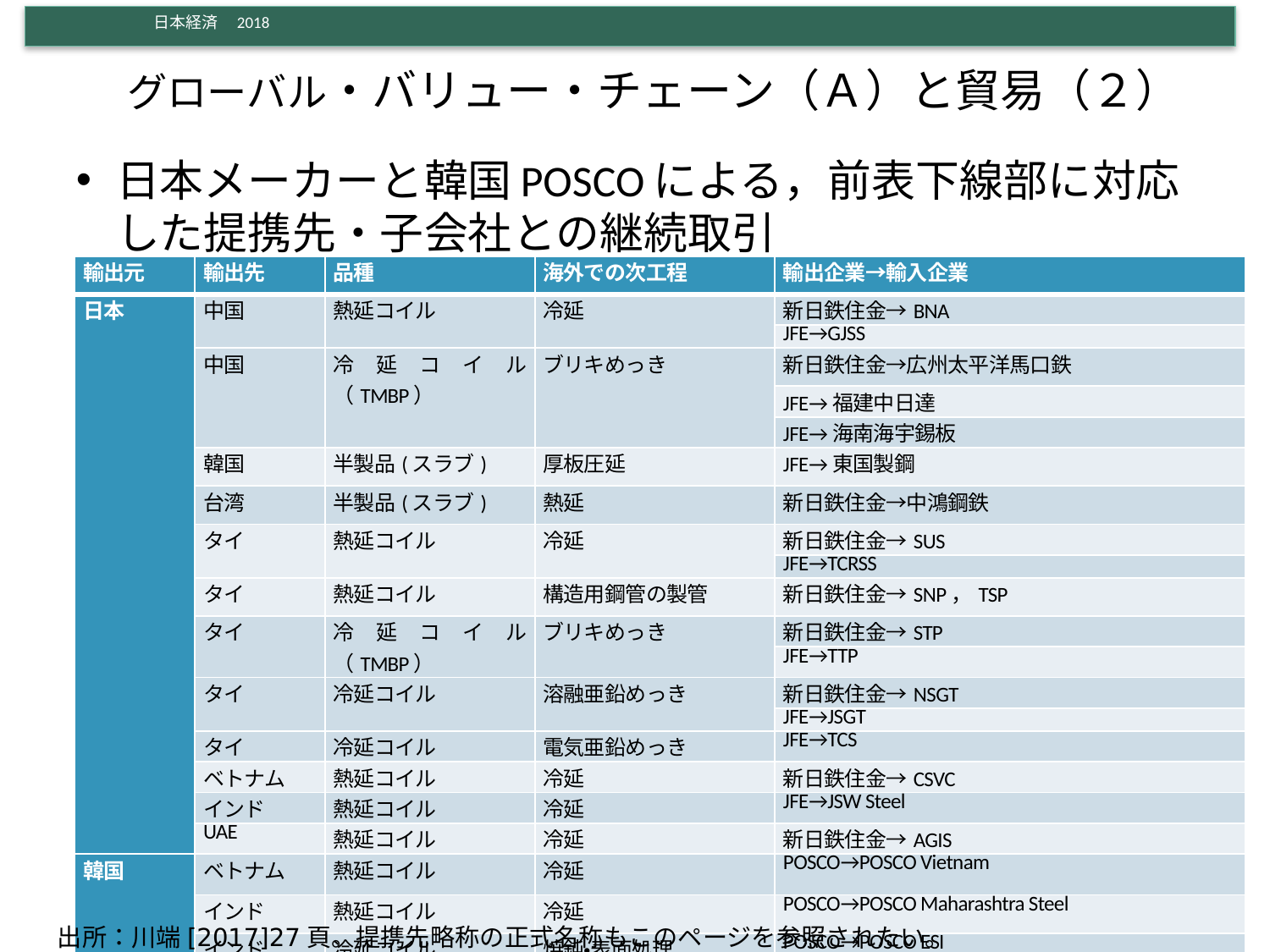

# グローバル・バリュー・チェーン（Ａ）と貿易（２）
日本メーカーと韓国POSCOによる，前表下線部に対応した提携先・子会社との継続取引
| 輸出元 | 輸出先 | 品種 | 海外での次工程 | 輸出企業→輸入企業 |
| --- | --- | --- | --- | --- |
| 日本 | 中国 | 熱延コイル | 冷延 | 新日鉄住金→BNA |
|  |  |  |  | JFE→GJSS |
|  | 中国 | 冷延コイル（TMBP） | ブリキめっき | 新日鉄住金→広州太平洋馬口鉄 |
|  |  |  |  | JFE→福建中日達 |
|  |  |  |  | JFE→海南海宇錫板 |
|  | 韓国 | 半製品(スラブ) | 厚板圧延 | JFE→東国製鋼 |
|  | 台湾 | 半製品(スラブ) | 熱延 | 新日鉄住金→中鴻鋼鉄 |
|  | タイ | 熱延コイル | 冷延 | 新日鉄住金→SUS |
|  |  |  |  | JFE→TCRSS |
|  | タイ | 熱延コイル | 構造用鋼管の製管 | 新日鉄住金→SNP，TSP |
|  | タイ | 冷延コイル（TMBP） | ブリキめっき | 新日鉄住金→STP |
|  |  |  |  | JFE→TTP |
|  | タイ | 冷延コイル | 溶融亜鉛めっき | 新日鉄住金→NSGT |
|  |  |  |  | JFE→JSGT |
|  | タイ | 冷延コイル | 電気亜鉛めっき | JFE→TCS |
|  | ベトナム | 熱延コイル | 冷延 | 新日鉄住金→CSVC |
|  | インド | 熱延コイル | 冷延 | JFE→JSW Steel |
|  | UAE | 熱延コイル | 冷延 | 新日鉄住金→AGIS |
| 韓国 | ベトナム | 熱延コイル | 冷延 | POSCO→POSCO Vietnam |
|  | インド | 熱延コイル | 冷延 | POSCO→POSCO Maharashtra Steel |
|  | インド | 冷延コイル | 焼鈍・表面処理 | POSCO→POSCO ESI |
43
出所：川端[2017]27頁。提携先略称の正式名称もこのページを参照されたい。